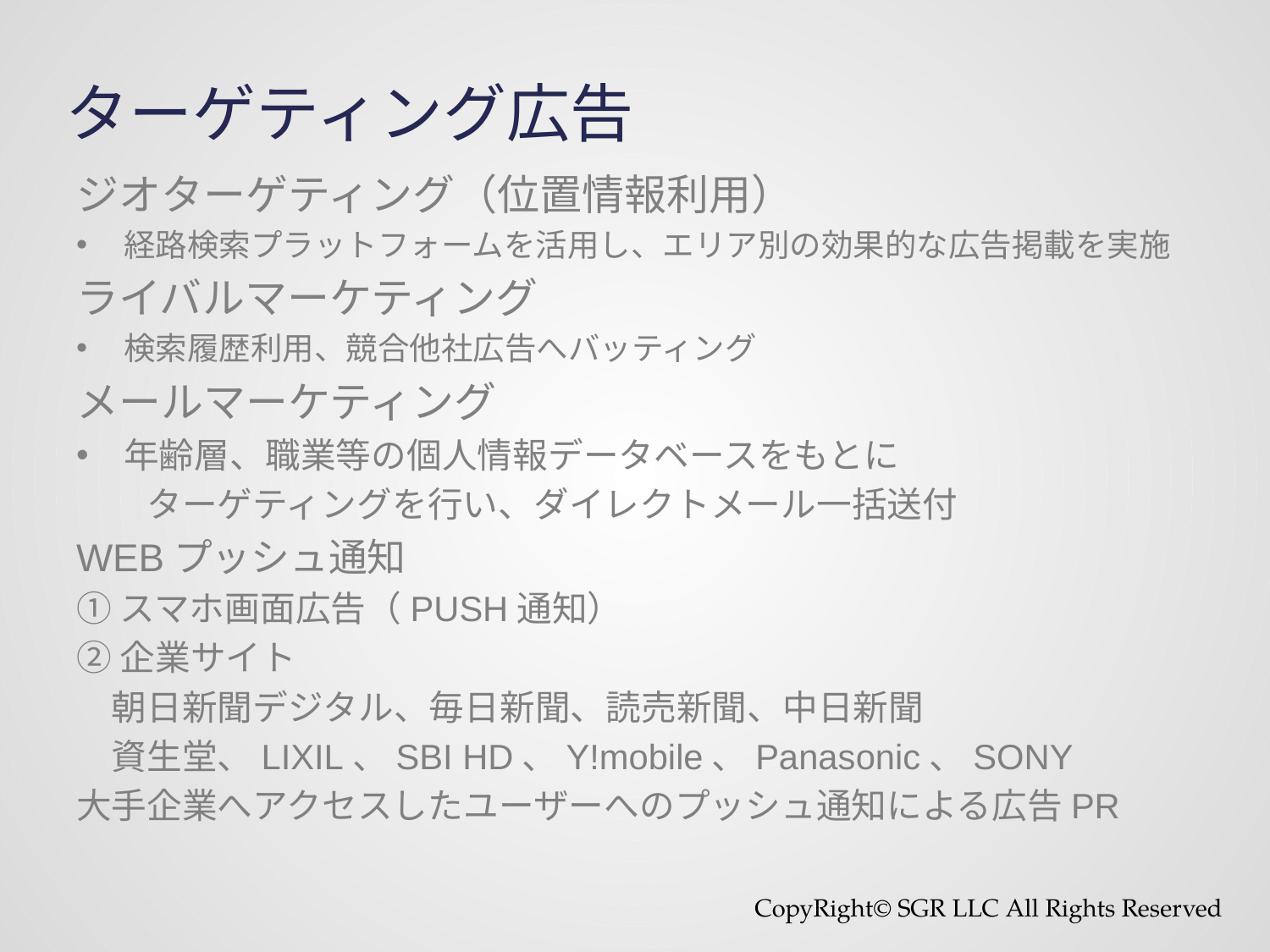

# ターゲティング広告
ジオターゲティング（位置情報利用）
経路検索プラットフォームを活用し、エリア別の効果的な広告掲載を実施
ライバルマーケティング
検索履歴利用、競合他社広告へバッティング
メールマーケティング
年齢層、職業等の個人情報データベースをもとに
　　ターゲティングを行い、ダイレクトメール一括送付
WEBプッシュ通知
①スマホ画面広告（PUSH通知）
②企業サイト
　朝日新聞デジタル、毎日新聞、読売新聞、中日新聞
　資生堂、LIXIL、SBI HD、Y!mobile、Panasonic、SONY
大手企業へアクセスしたユーザーへのプッシュ通知による広告PR

CopyRight© SGR LLC All Rights Reserved